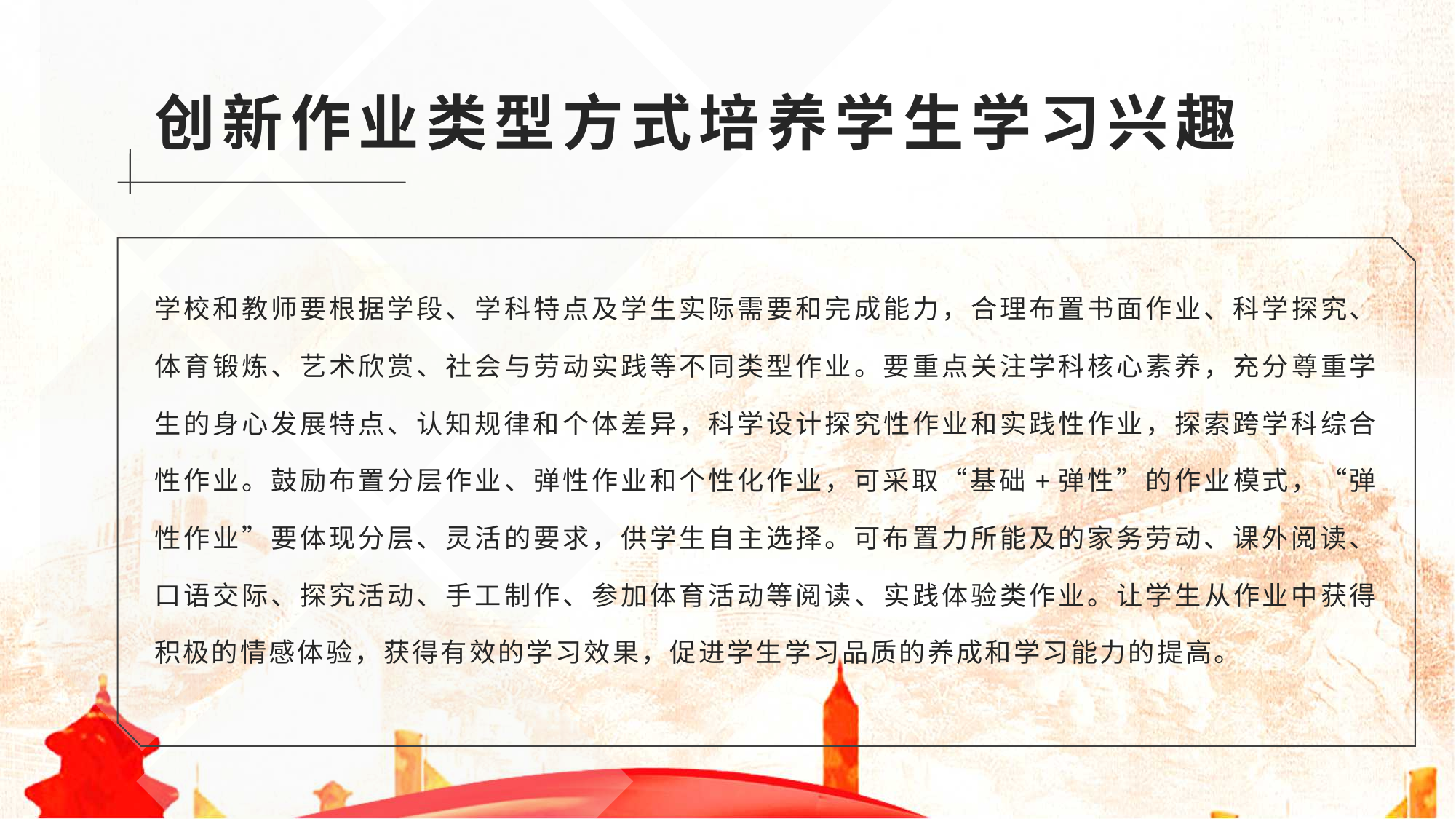

创新作业类型方式培养学生学习兴趣

学校和教师要根据学段、学科特点及学生实际需要和完成能力，合理布置书面作业、科学探究、体育锻炼、艺术欣赏、社会与劳动实践等不同类型作业。要重点关注学科核心素养，充分尊重学生的身心发展特点、认知规律和个体差异，科学设计探究性作业和实践性作业，探索跨学科综合性作业。鼓励布置分层作业、弹性作业和个性化作业，可采取“基础+弹性”的作业模式，“弹性作业”要体现分层、灵活的要求，供学生自主选择。可布置力所能及的家务劳动、课外阅读、口语交际、探究活动、手工制作、参加体育活动等阅读、实践体验类作业。让学生从作业中获得积极的情感体验，获得有效的学习效果，促进学生学习品质的养成和学习能力的提高。